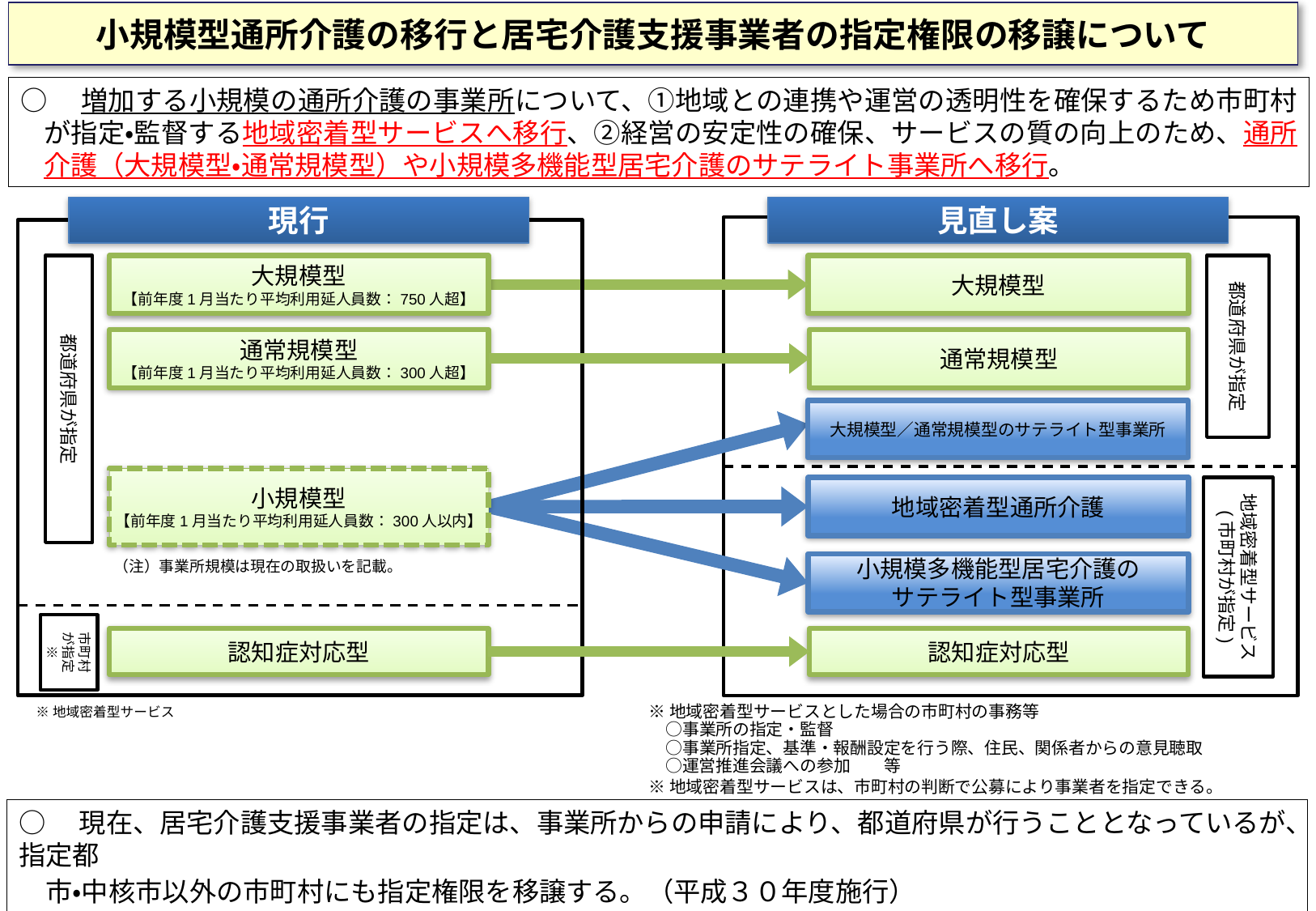

小規模型通所介護の移行と居宅介護支援事業者の指定権限の移譲について
○　増加する小規模の通所介護の事業所について、①地域との連携や運営の透明性を確保するため市町村が指定・監督する地域密着型サービスへ移行、②経営の安定性の確保、サービスの質の向上のため、通所介護（大規模型・通常規模型）や小規模多機能型居宅介護のサテライト事業所へ移行。
現行
見直し案

都道府県が指定
大規模型
【前年度1月当たり平均利用延人員数：750人超】
大規模型
都道府県が指定
通常規模型
【前年度1月当たり平均利用延人員数：300人超】
通常規模型
大規模型／通常規模型のサテライト型事業所
小規模型
【前年度1月当たり平均利用延人員数：300人以内】
地域密着型通所介護
地域密着型サービス
(市町村が指定)
（注）事業所規模は現在の取扱いを記載。
小規模多機能型居宅介護の
サテライト型事業所
市町村が指定※
認知症対応型
認知症対応型
※地域密着型サービスとした場合の市町村の事務等
　○事業所の指定・監督
　○事業所指定、基準・報酬設定を行う際、住民、関係者からの意見聴取
　○運営推進会議への参加　　等
※地域密着型サービスは、市町村の判断で公募により事業者を指定できる。
※地域密着型サービス
○　現在、居宅介護支援事業者の指定は、事業所からの申請により、都道府県が行うこととなっているが、指定都
　市・中核市以外の市町村にも指定権限を移譲する。（平成３０年度施行）
※　大都市等の特例により、指定都市及び中核市については、居宅介護支援事業者の指定権限が移譲されている。